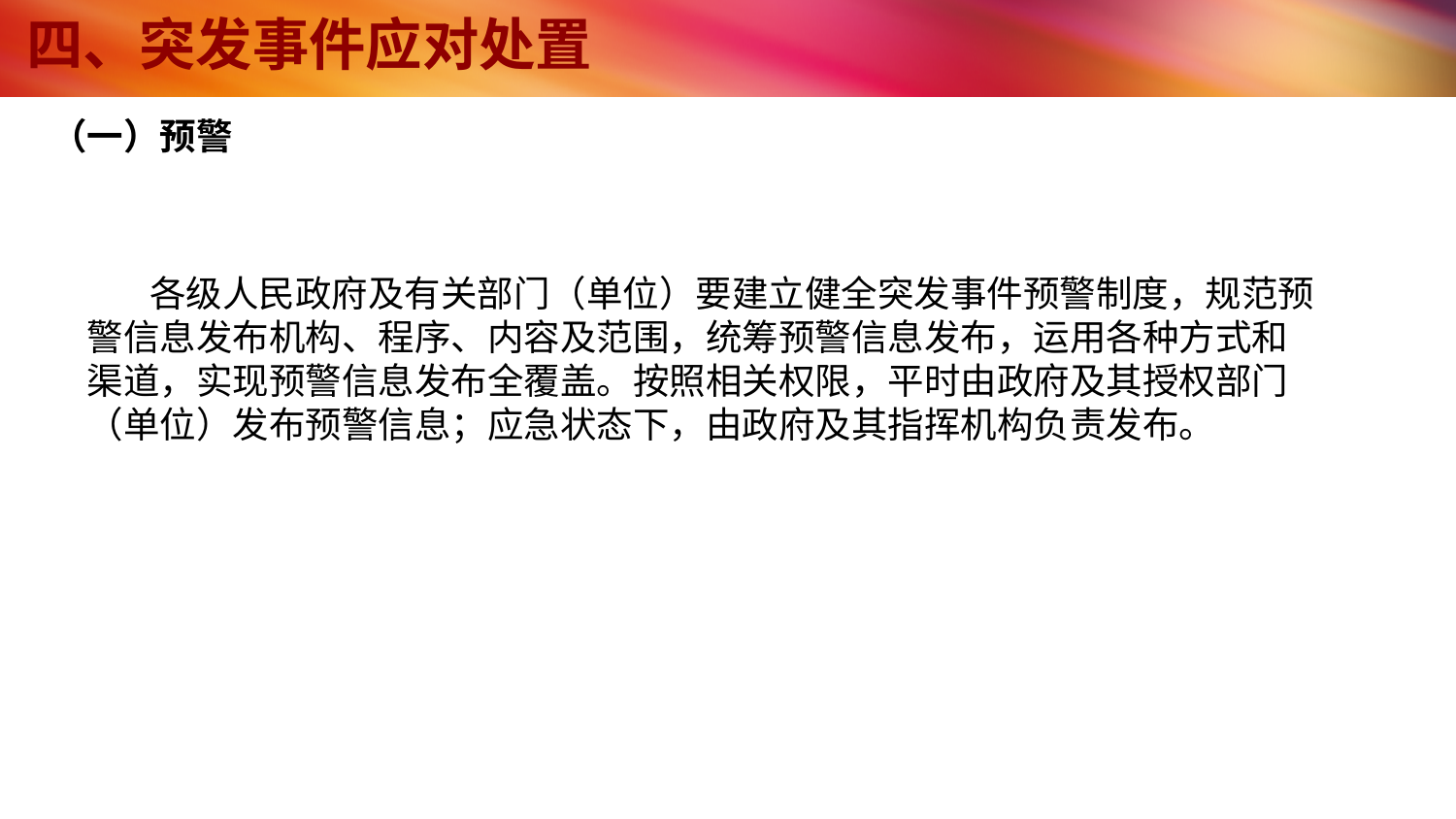

# 四、突发事件应对处置
（一）预警
各级人民政府及有关部门（单位）要建立健全突发事件预警制度，规范预警信息发布机构、程序、内容及范围，统筹预警信息发布，运用各种方式和渠道，实现预警信息发布全覆盖。按照相关权限，平时由政府及其授权部门（单位）发布预警信息；应急状态下，由政府及其指挥机构负责发布。